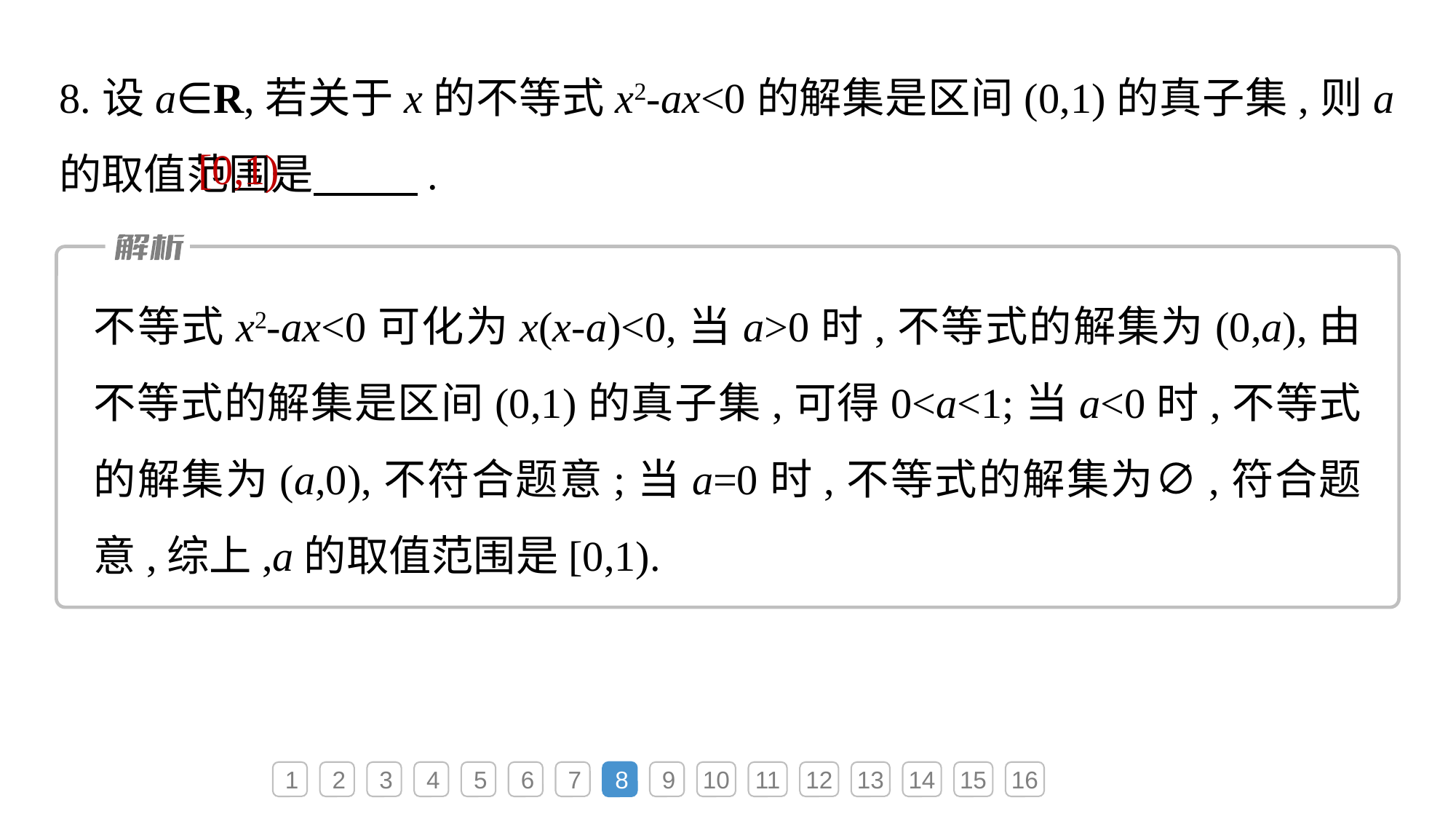

8.设a∈R,若关于x的不等式x2-ax<0的解集是区间(0,1)的真子集,则a的取值范围是　  　.
[0,1)

不等式x2-ax<0可化为x(x-a)<0,当a>0时,不等式的解集为(0,a),由不等式的解集是区间(0,1)的真子集,可得0<a<1;当a<0时,不等式的解集为(a,0),不符合题意;当a=0时,不等式的解集为∅,符合题意,综上,a的取值范围是[0,1).
1
2
3
4
5
6
7
8
9
10
11
12
13
14
15
16